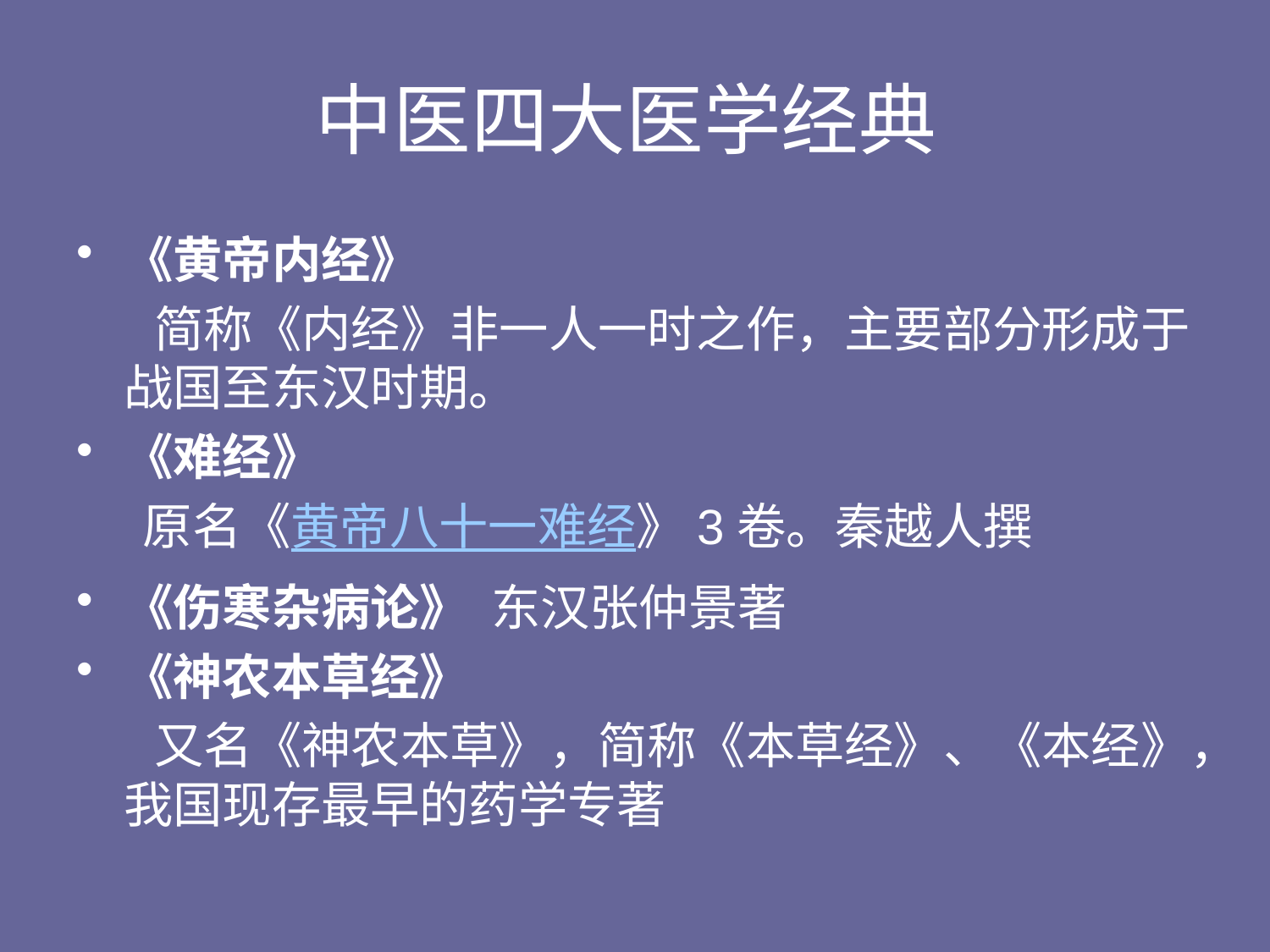

# 中医四大医学经典
《黄帝内经》
      简称《内经》非一人一时之作，主要部分形成于战国至东汉时期。
《难经》
     原名《黄帝八十一难经》3卷。秦越人撰
《伤寒杂病论》  东汉张仲景著
《神农本草经》
      又名《神农本草》，简称《本草经》、《本经》，我国现存最早的药学专著